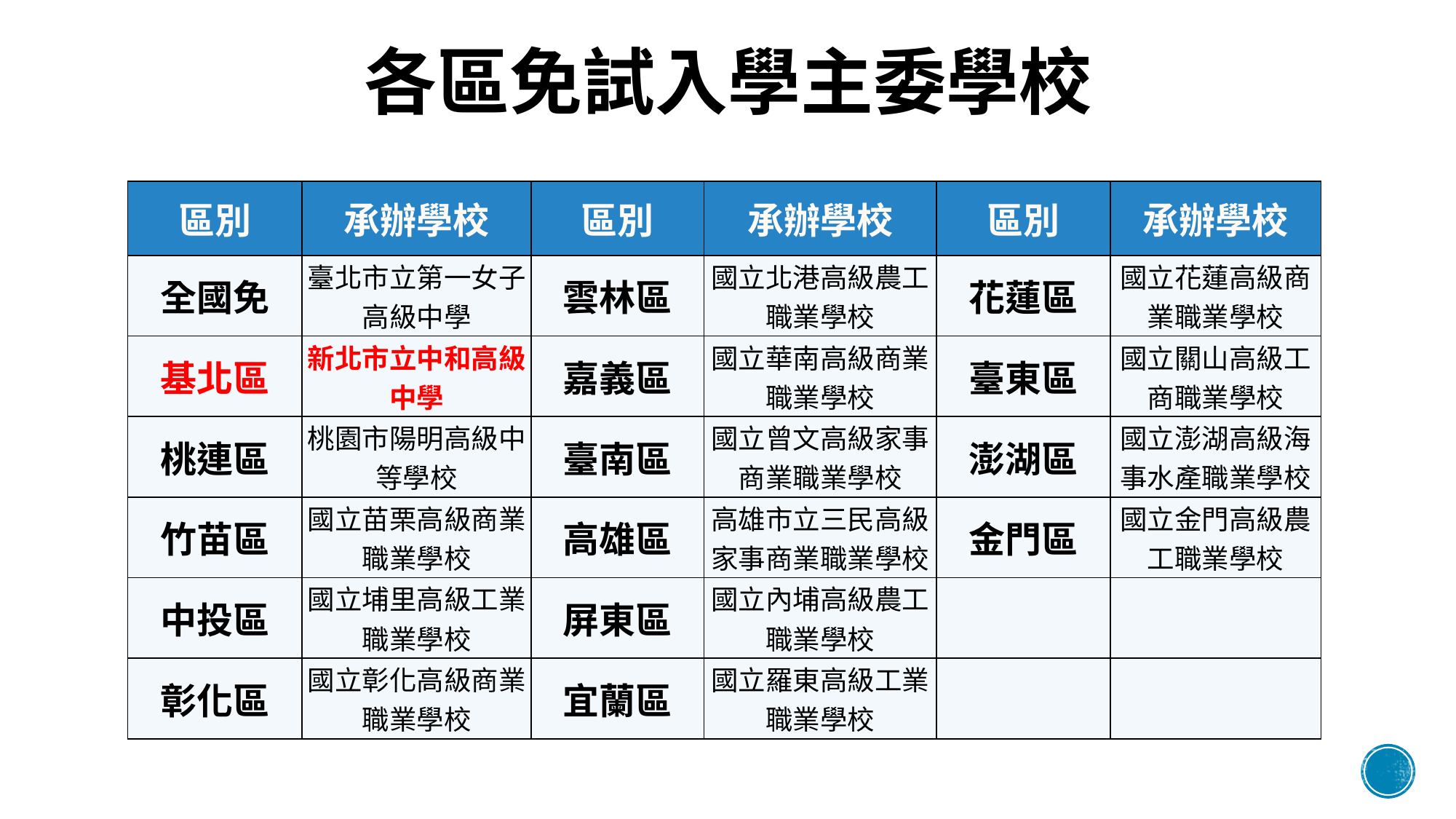

# 各區免試入學主委學校
| 區別 | 承辦學校 | 區別 | 承辦學校 | 區別 | 承辦學校 |
| --- | --- | --- | --- | --- | --- |
| 全國免 | 臺北市立第一女子高級中學 | 雲林區 | 國立北港高級農工職業學校 | 花蓮區 | 國立花蓮高級商業職業學校 |
| 基北區 | 新北市立中和高級中學 | 嘉義區 | 國立華南高級商業職業學校 | 臺東區 | 國立關山高級工商職業學校 |
| 桃連區 | 桃園市陽明高級中等學校 | 臺南區 | 國立曾文高級家事商業職業學校 | 澎湖區 | 國立澎湖高級海事水產職業學校 |
| 竹苗區 | 國立苗栗高級商業職業學校 | 高雄區 | 高雄市立三民高級家事商業職業學校 | 金門區 | 國立金門高級農工職業學校 |
| 中投區 | 國立埔里高級工業職業學校 | 屏東區 | 國立內埔高級農工職業學校 |  |  |
| 彰化區 | 國立彰化高級商業職業學校 | 宜蘭區 | 國立羅東高級工業職業學校 |  |  |